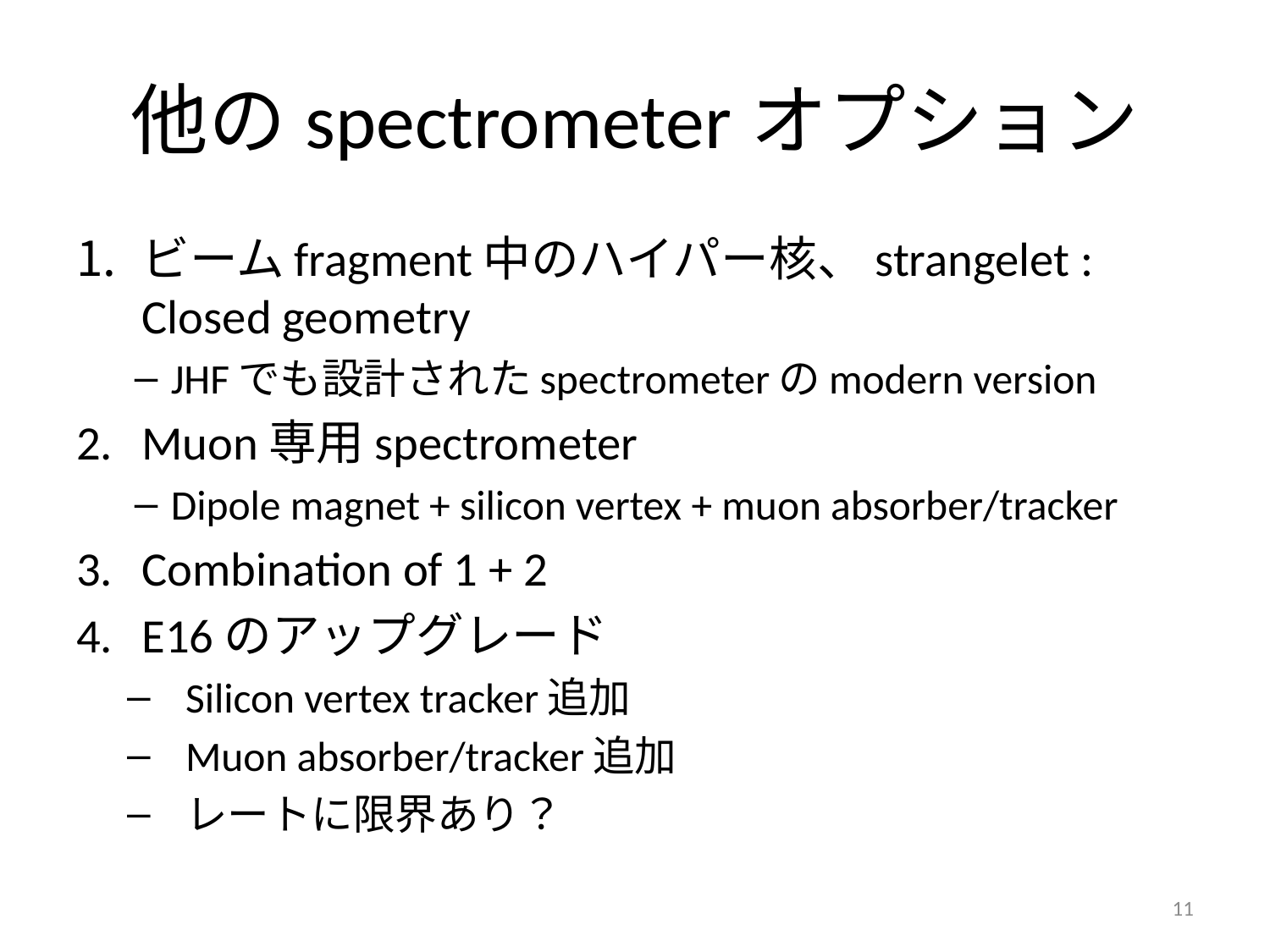

# 他のspectrometerオプション
ビームfragment中のハイパー核、strangelet : Closed geometry
JHFでも設計されたspectrometerのmodern version
Muon専用spectrometer
Dipole magnet + silicon vertex + muon absorber/tracker
Combination of 1 + 2
E16のアップグレード
Silicon vertex tracker追加
Muon absorber/tracker追加
レートに限界あり？
11